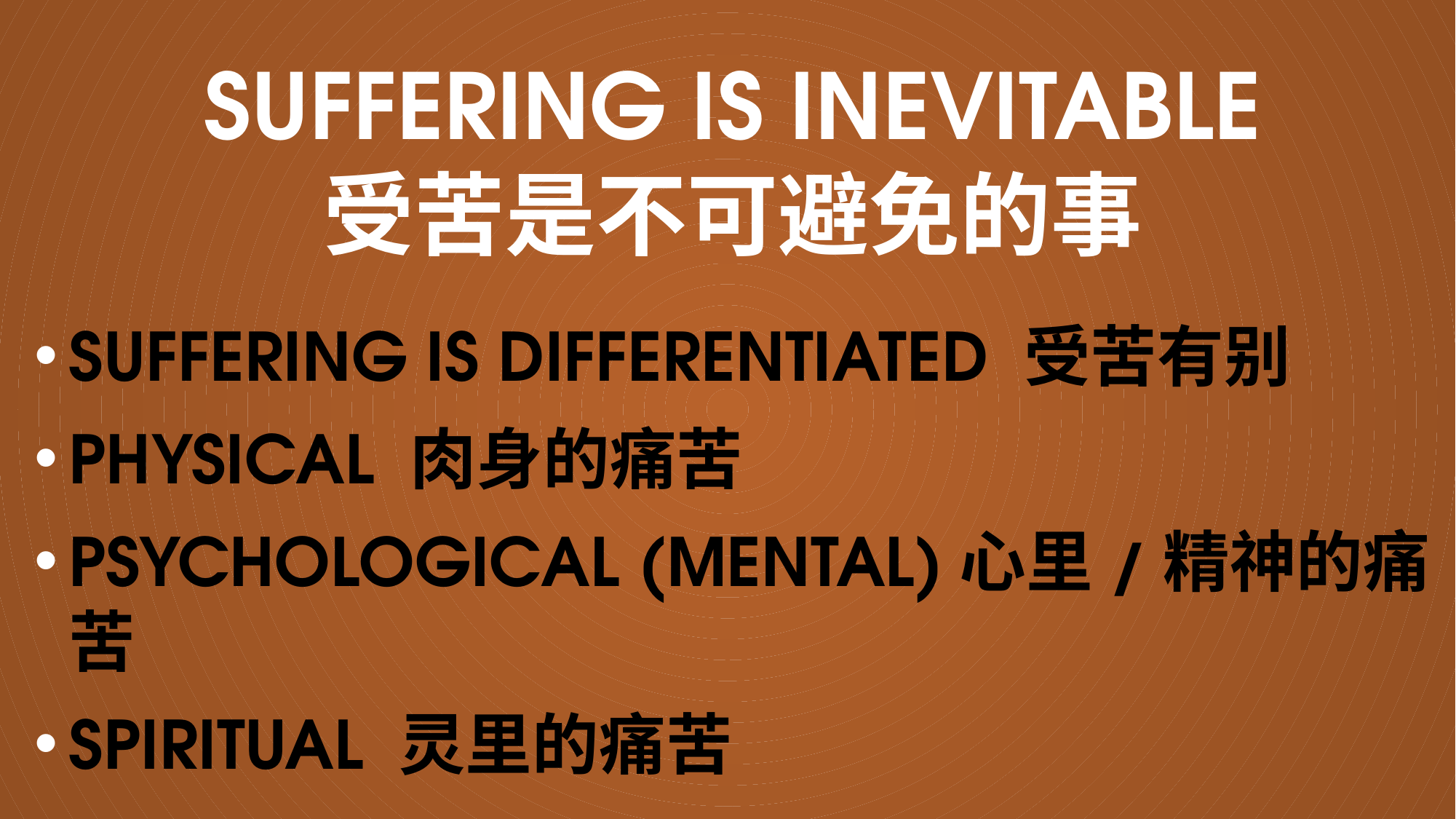

# SUFFERING IS INEVITABLE 受苦是不可避免的事
Suffering is differentiated 受苦有别
Physical 肉身的痛苦
Psychological (mental)心里/精神的痛苦
Spiritual 灵里的痛苦